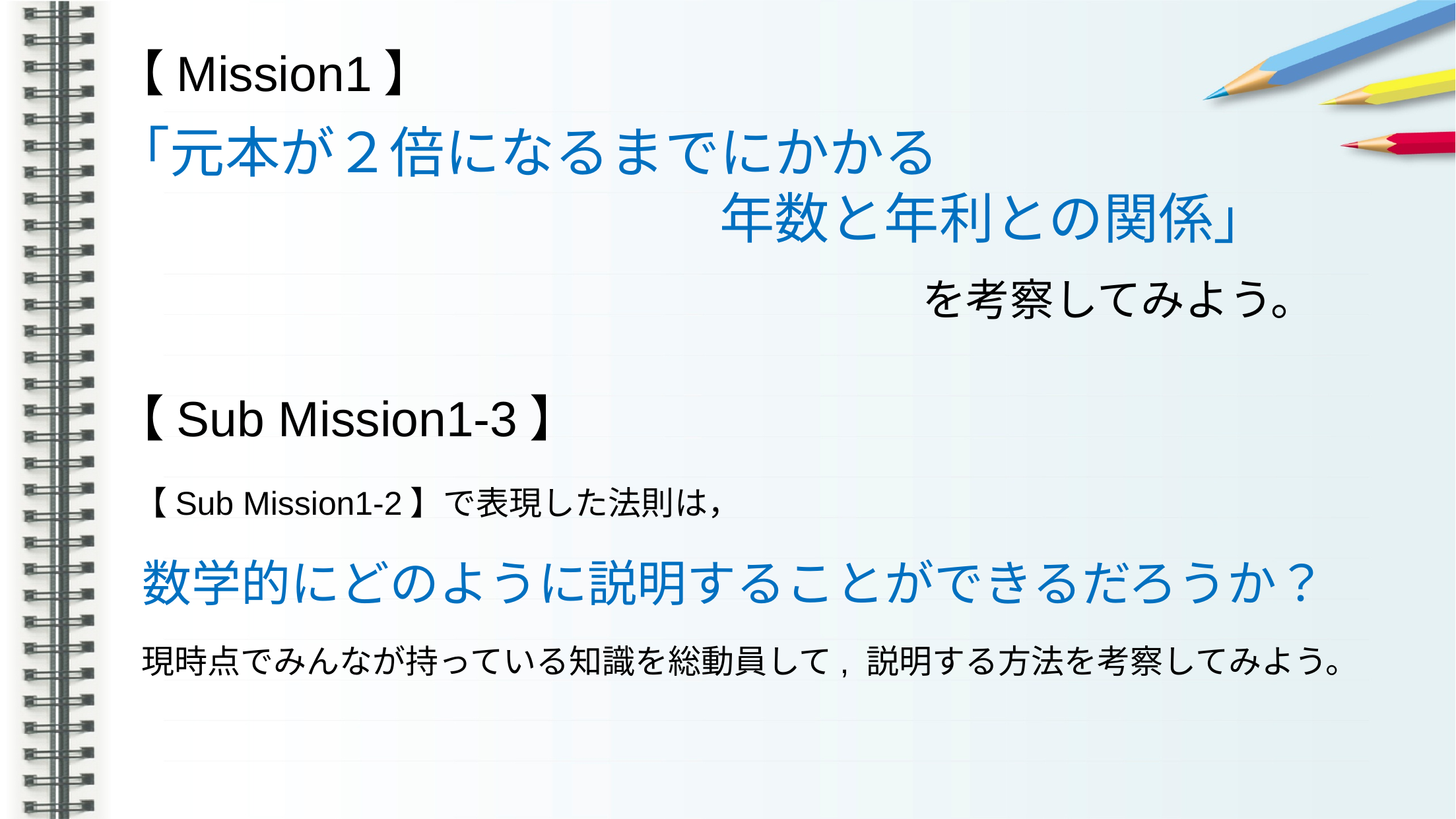

# 【Mission1】 「元本が２倍になるまでにかかる 　　　　　　　　　　　年数と年利との関係」 　　　　　　　　 　　　　を考察してみよう。

【Sub Mission1-3】

 【Sub Mission1-2】で表現した法則は，

  数学的にどのように説明することができるだろうか？

  現時点でみんなが持っている知識を総動員して, 説明する方法を考察してみよう。